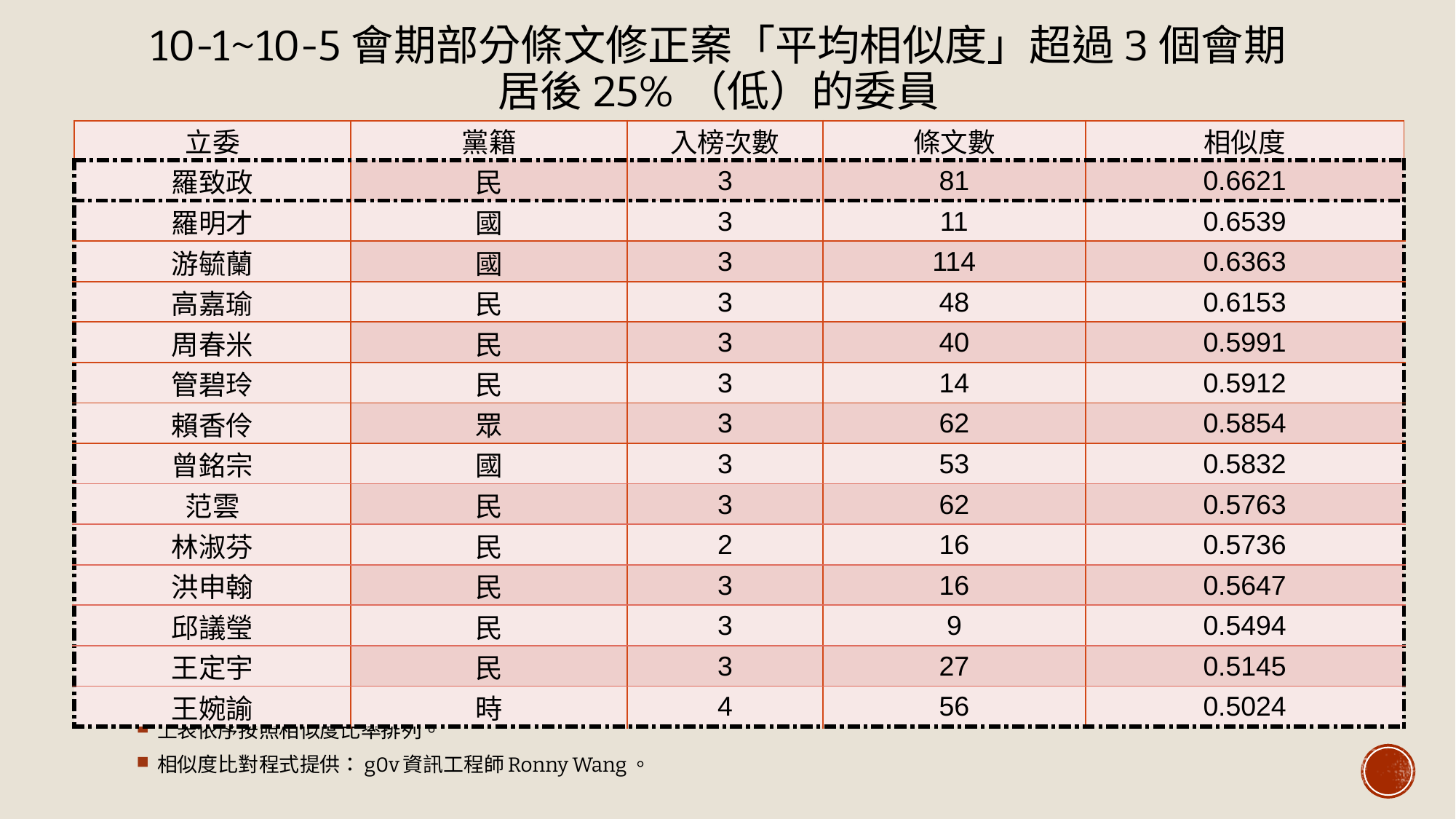

# 10-1~10-5會期部分條文修正案「平均相似度」超過3個會期 居後25%（低）的委員
| 立委 | 黨籍 | 入榜次數 | 條文數 | 相似度 |
| --- | --- | --- | --- | --- |
| 羅致政 | 民 | 3 | 81 | 0.6621 |
| 羅明才 | 國 | 3 | 11 | 0.6539 |
| 游毓蘭 | 國 | 3 | 114 | 0.6363 |
| 高嘉瑜 | 民 | 3 | 48 | 0.6153 |
| 周春米 | 民 | 3 | 40 | 0.5991 |
| 管碧玲 | 民 | 3 | 14 | 0.5912 |
| 賴香伶 | 眾 | 3 | 62 | 0.5854 |
| 曾銘宗 | 國 | 3 | 53 | 0.5832 |
| 范雲 | 民 | 3 | 62 | 0.5763 |
| 林淑芬 | 民 | 2 | 16 | 0.5736 |
| 洪申翰 | 民 | 3 | 16 | 0.5647 |
| 邱議瑩 | 民 | 3 | 9 | 0.5494 |
| 王定宇 | 民 | 3 | 27 | 0.5145 |
| 王婉諭 | 時 | 4 | 56 | 0.5024 |
上表依序按照相似度比率排列。
相似度比對程式提供：g0v資訊工程師Ronny Wang。